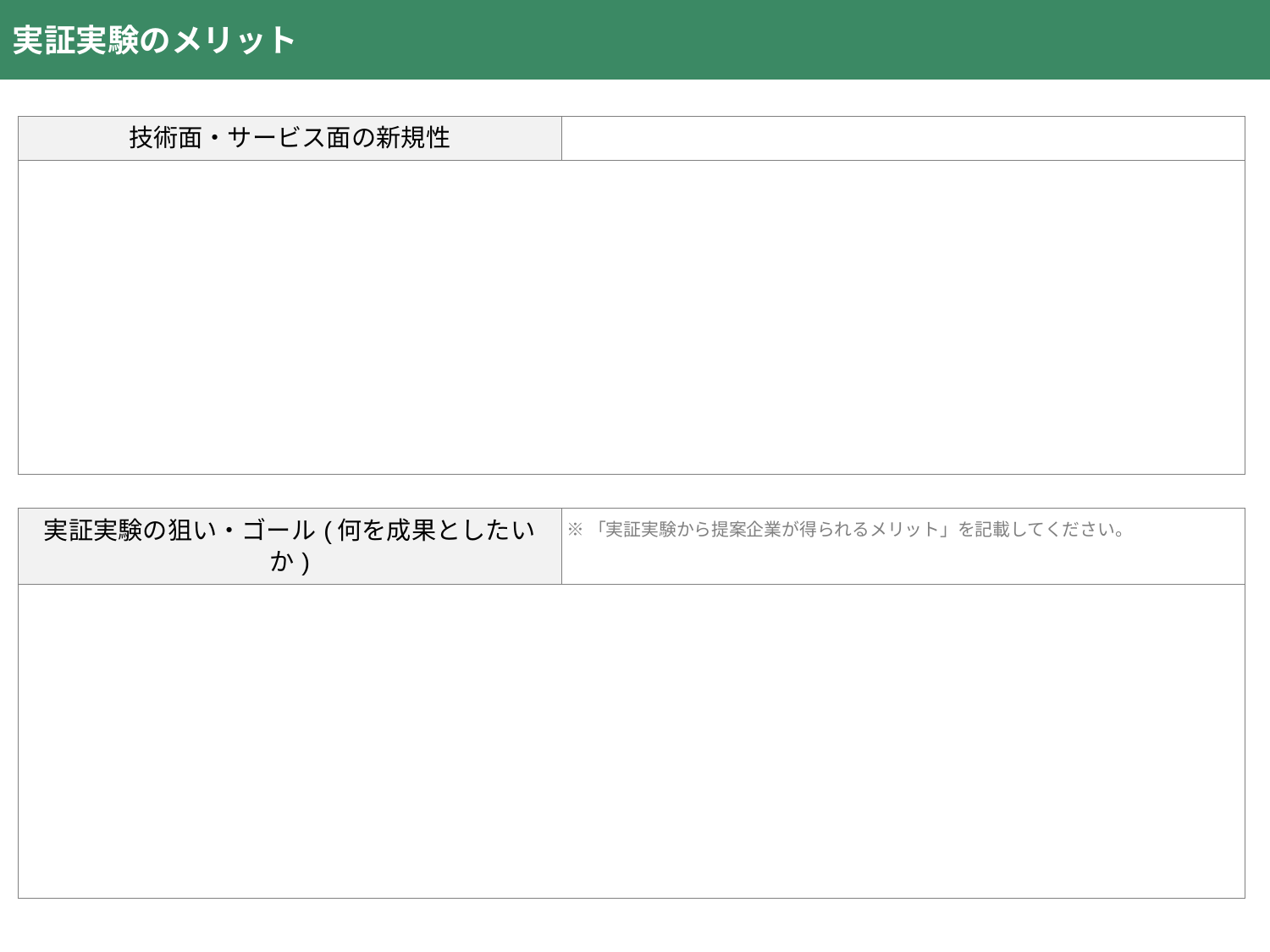

実証実験のメリット
| 技術面・サービス面の新規性 |  |
| --- | --- |
|  |  |

| 実証実験の狙い・ゴール(何を成果としたいか) |  |
| --- | --- |
|  |  |
※「実証実験から提案企業が得られるメリット」を記載してください。